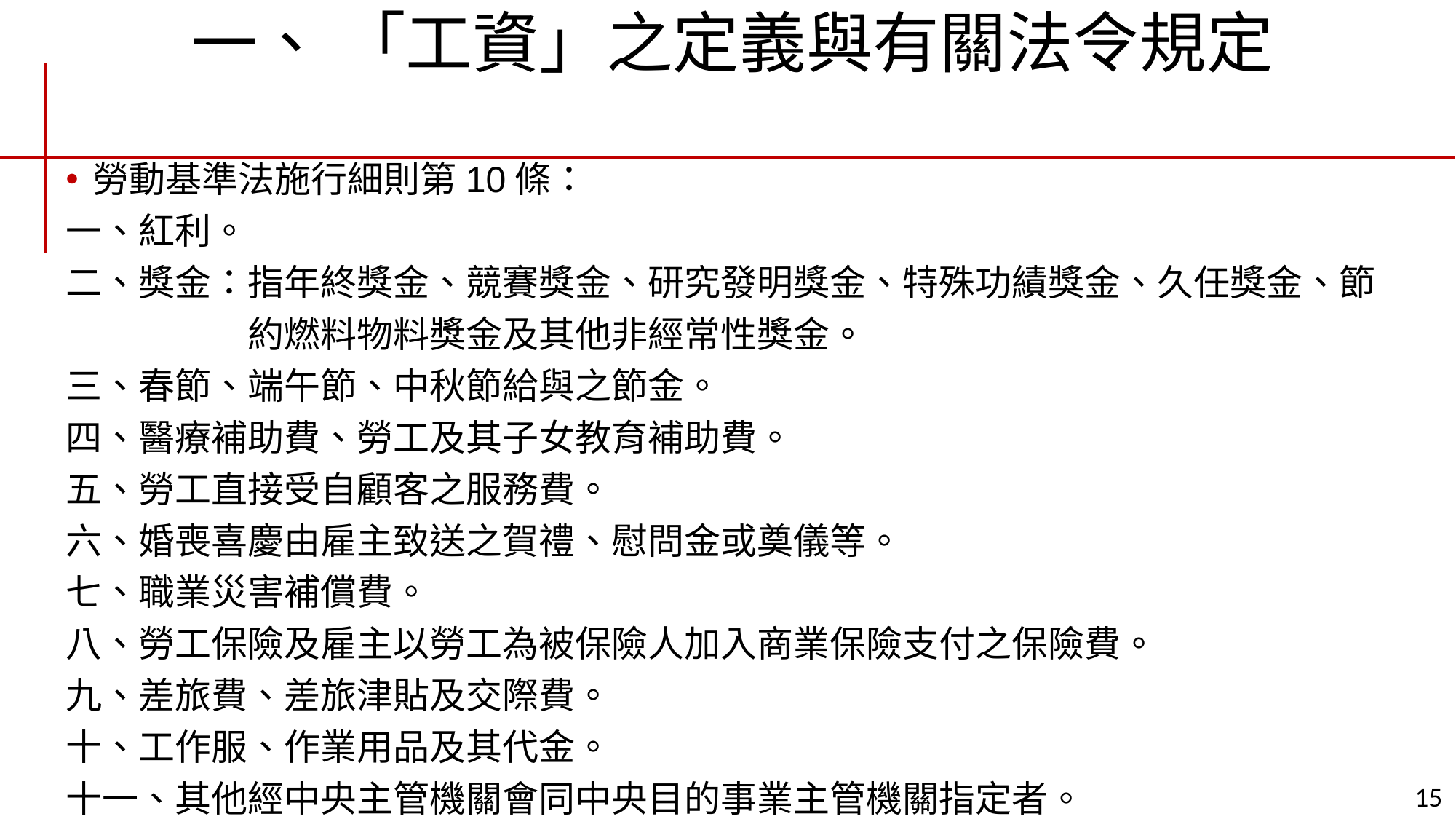

# 一、 「工資」之定義與有關法令規定
勞動基準法施行細則第10條：
一、紅利。
二、獎金：指年終獎金、競賽獎金、研究發明獎金、特殊功績獎金、久任獎金、節
　　　　　約燃料物料獎金及其他非經常性獎金。
三、春節、端午節、中秋節給與之節金。
四、醫療補助費、勞工及其子女教育補助費。
五、勞工直接受自顧客之服務費。
六、婚喪喜慶由雇主致送之賀禮、慰問金或奠儀等。
七、職業災害補償費。
八、勞工保險及雇主以勞工為被保險人加入商業保險支付之保險費。
九、差旅費、差旅津貼及交際費。
十、工作服、作業用品及其代金。
十一、其他經中央主管機關會同中央目的事業主管機關指定者。
15